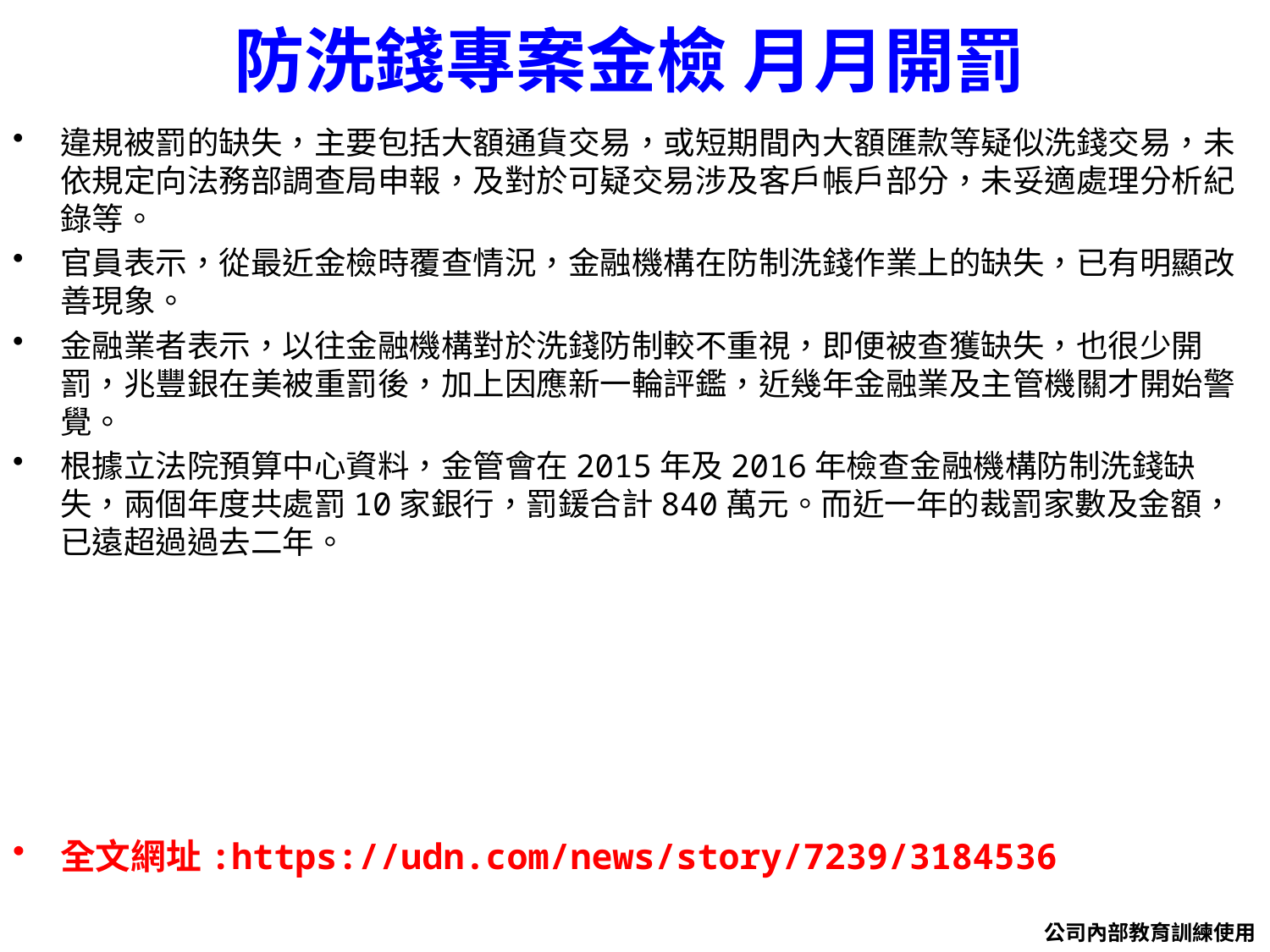

# 防洗錢專案金檢 月月開罰
違規被罰的缺失，主要包括大額通貨交易，或短期間內大額匯款等疑似洗錢交易，未依規定向法務部調查局申報，及對於可疑交易涉及客戶帳戶部分，未妥適處理分析紀錄等。
官員表示，從最近金檢時覆查情況，金融機構在防制洗錢作業上的缺失，已有明顯改善現象。
金融業者表示，以往金融機構對於洗錢防制較不重視，即便被查獲缺失，也很少開罰，兆豐銀在美被重罰後，加上因應新一輪評鑑，近幾年金融業及主管機關才開始警覺。
根據立法院預算中心資料，金管會在2015年及2016年檢查金融機構防制洗錢缺失，兩個年度共處罰10家銀行，罰鍰合計840萬元。而近一年的裁罰家數及金額，已遠超過過去二年。

全文網址:https://udn.com/news/story/7239/3184536

公司內部教育訓練使用